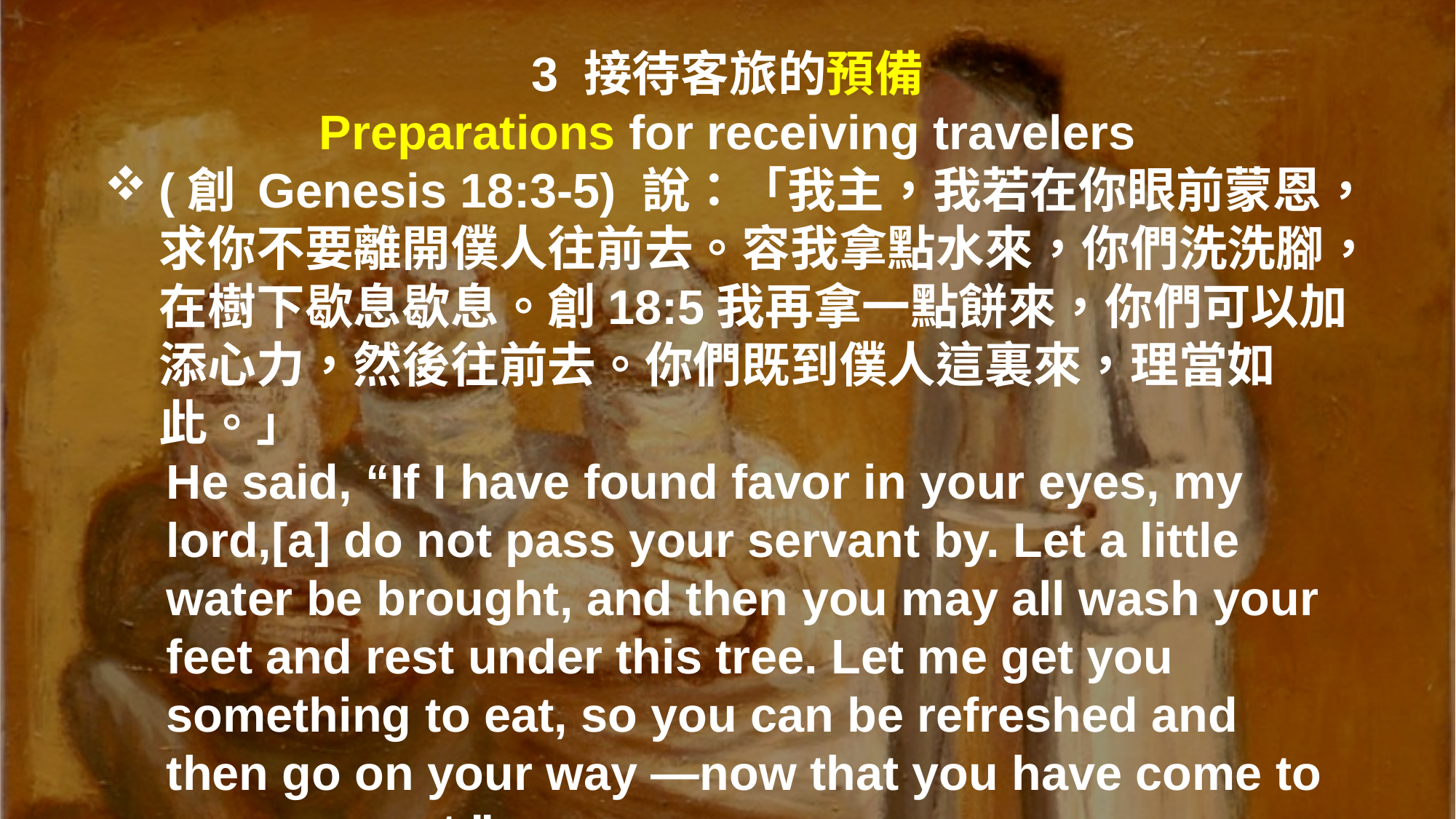

3 接待客旅的預備
Preparations for receiving travelers
(創 Genesis 18:3-5) 說：「我主，我若在你眼前蒙恩，求你不要離開僕人往前去。容我拿點水來，你們洗洗腳，在樹下歇息歇息。創18:5我再拿一點餅來，你們可以加添心力，然後往前去。你們既到僕人這裏來，理當如此。」
He said, “If I have found favor in your eyes, my lord,[a] do not pass your servant by. Let a little water be brought, and then you may all wash your feet and rest under this tree. Let me get you something to eat, so you can be refreshed and then go on your way —now that you have come to your servant.”